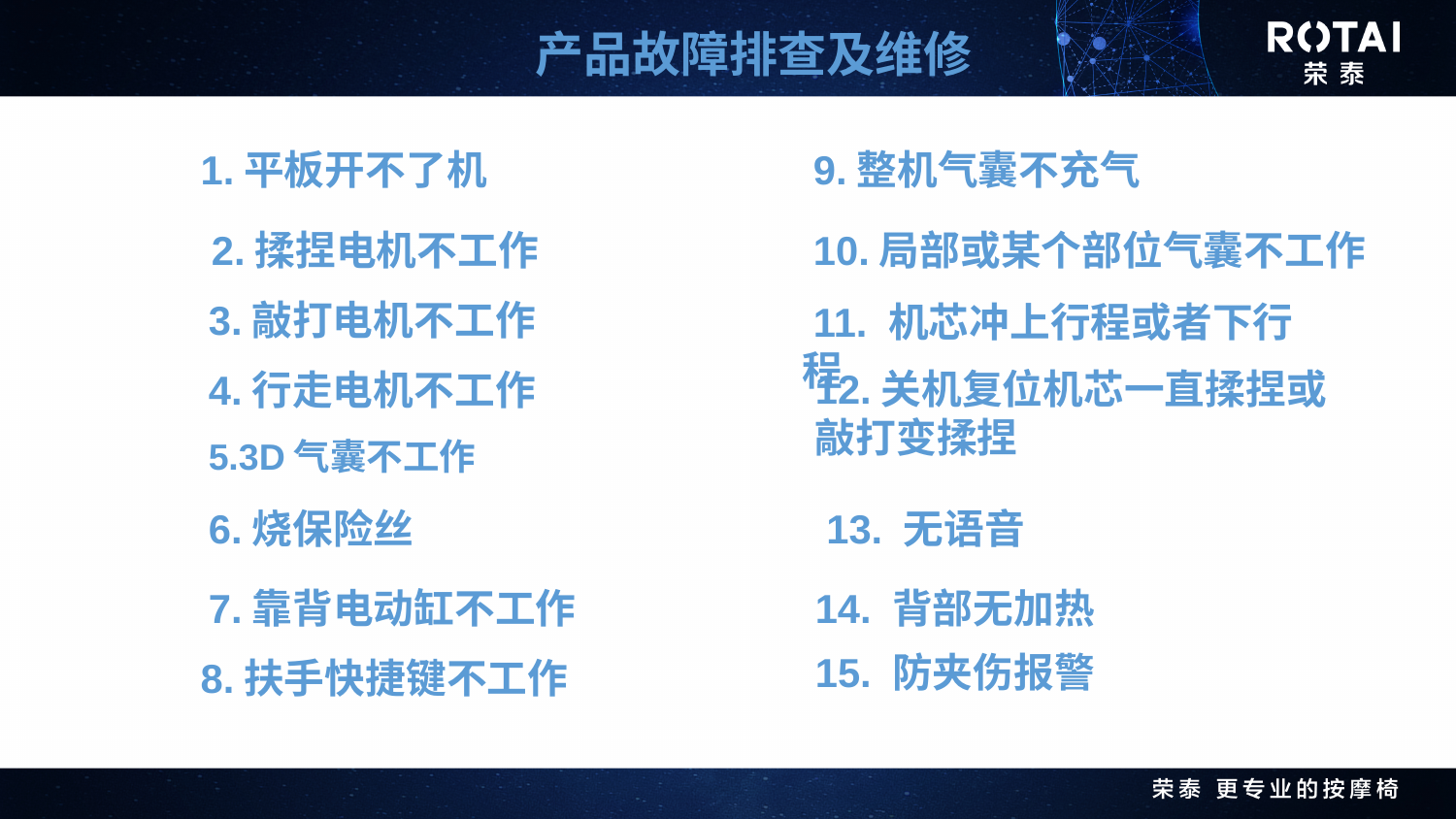

产品故障排查及维修
 1.平板开不了机
 9.整机气囊不充气

   2.揉捏电机不工作
 10.局部或某个部位气囊不工作

3.敲打电机不工作
 11. 机芯冲上行程或者下行程
12.关机复位机芯一直揉捏或敲打变揉捏
4.行走电机不工作
5.3D气囊不工作

13. 无语音
6.烧保险丝

7.靠背电动缸不工作
14. 背部无加热
15. 防夹伤报警
 8.扶手快捷键不工作